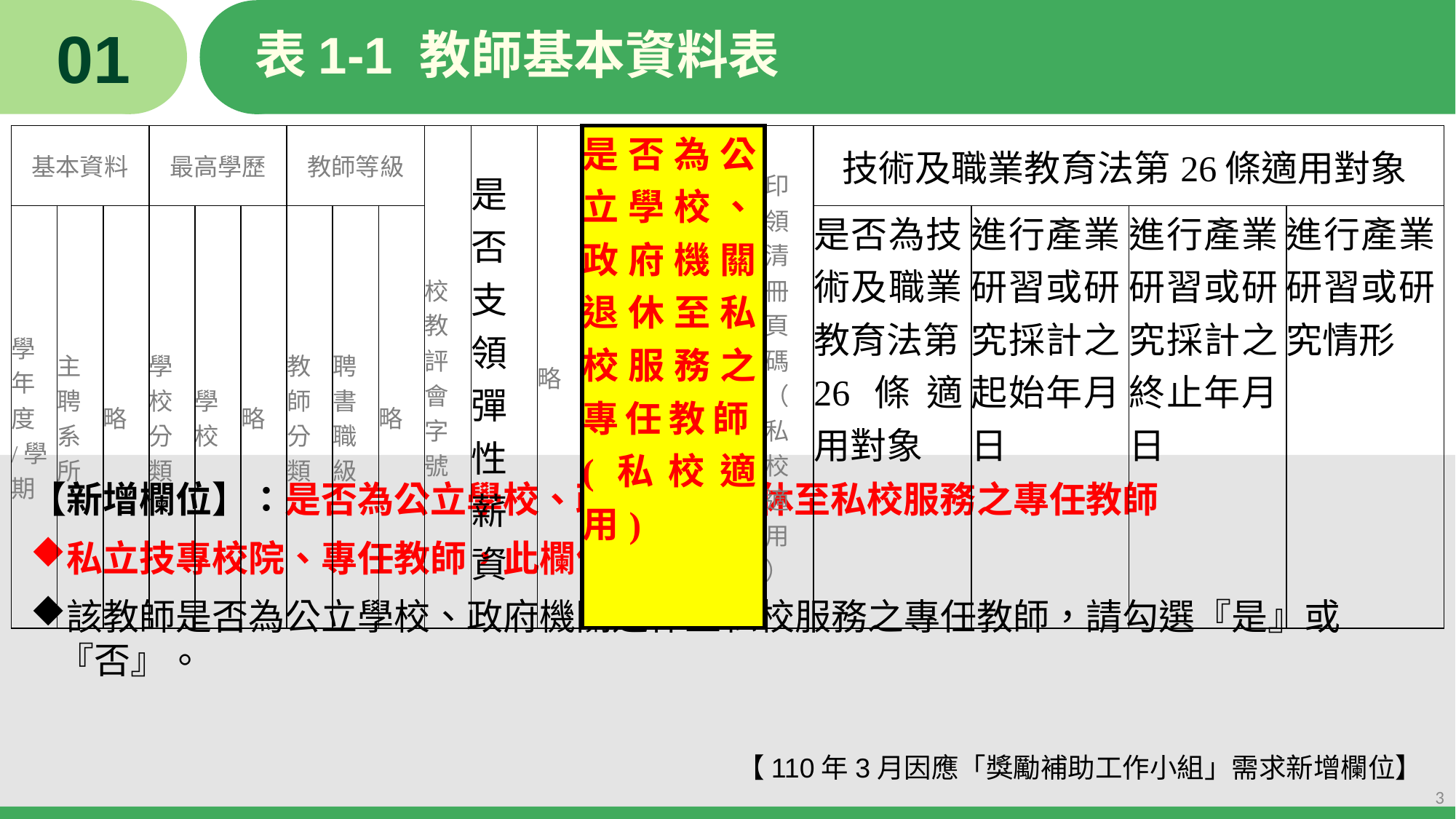

01
# 表1-1 教師基本資料表
| 基本資料 |  |  | 最高學歷 |  |  | 教師等級 |  |  | 校教評會字號 | 是否支領彈性薪資 | 略 | 是否為公立學校、政府機關退休至私校服務之專任教師 (私校適用) | 印領清冊頁碼（私校適用） | 技術及職業教育法第26條適用對象 |  |  |  |
| --- | --- | --- | --- | --- | --- | --- | --- | --- | --- | --- | --- | --- | --- | --- | --- | --- | --- |
| 學年度/學期 | 主聘系所 | 略 | 學校分類 | 學校 | 略 | 教師分類 | 聘書職級 | 略 |  |  |  |  |  | 是否為技術及職業教育法第26條適用對象 | 進行產業研習或研究採計之起始年月日 | 進行產業研習或研究採計之終止年月日 | 進行產業研習或研究情形 |
【新增欄位】：是否為公立學校、政府機關退休至私校服務之專任教師
私立技專校院、專任教師，此欄位必填。
該教師是否為公立學校、政府機關退休至私校服務之專任教師，請勾選『是』或『否』。

【110年3月因應「獎勵補助工作小組」需求新增欄位】
3